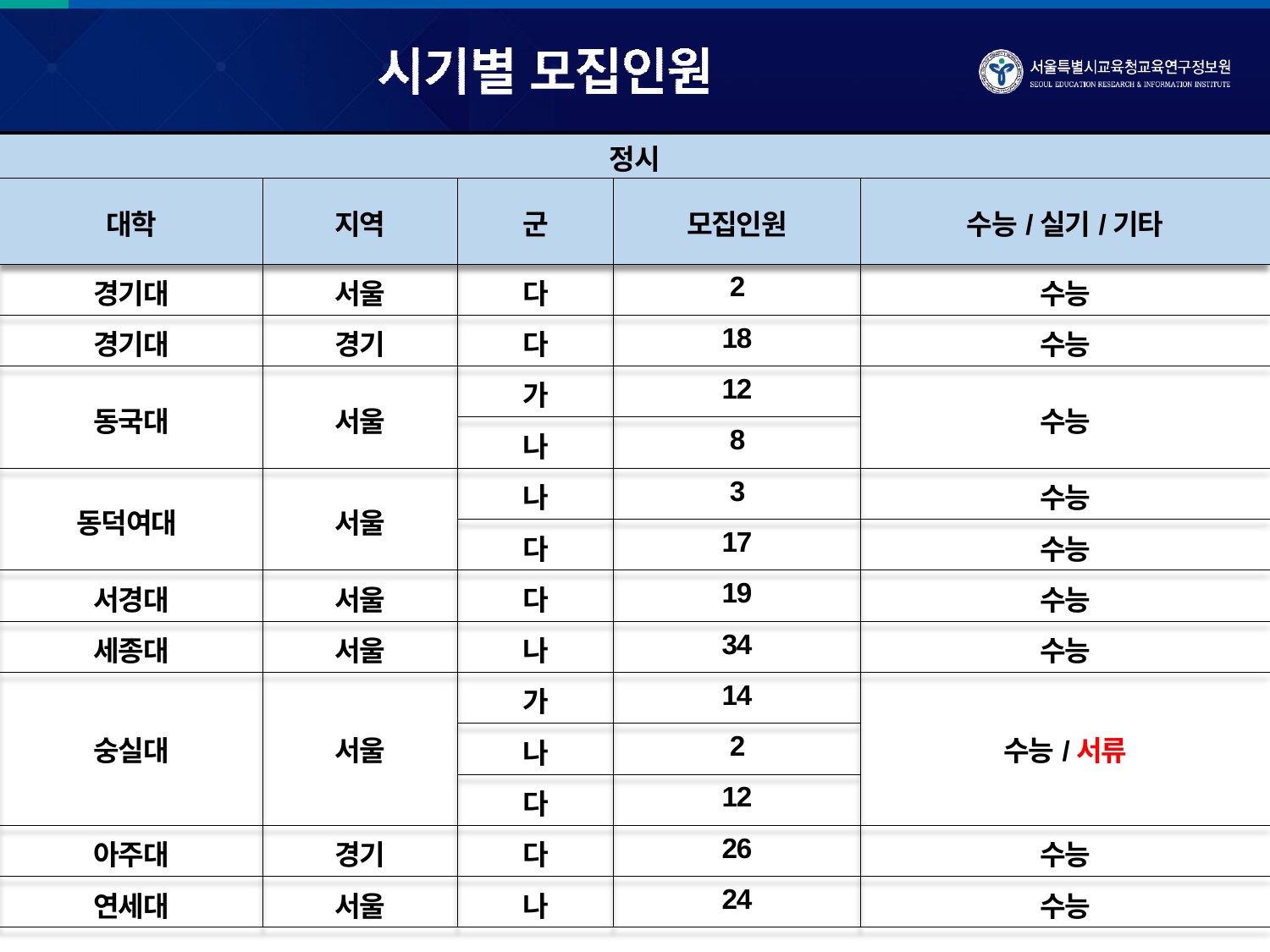

| 정시 |  |  |  |  |
| --- | --- | --- | --- | --- |
| 대학 | 지역 | 군 | 모집인원 | 수능/실기/기타 |
| 경기대 | 서울 | 다 | 2 | 수능 |
| 경기대 | 경기 | 다 | 18 | 수능 |
| 동국대 | 서울 | 가 | 12 | 수능 |
|  |  | 나 | 8 |  |
| 동덕여대 | 서울 | 나 | 3 | 수능 |
|  |  | 다 | 17 | 수능 |
| 서경대 | 서울 | 다 | 19 | 수능 |
| 세종대 | 서울 | 나 | 34 | 수능 |
| 숭실대 | 서울 | 가 | 14 | 수능/서류 |
|  |  | 나 | 2 |  |
|  |  | 다 | 12 |  |
| 아주대 | 경기 | 다 | 26 | 수능 |
| 연세대 | 서울 | 나 | 24 | 수능 |